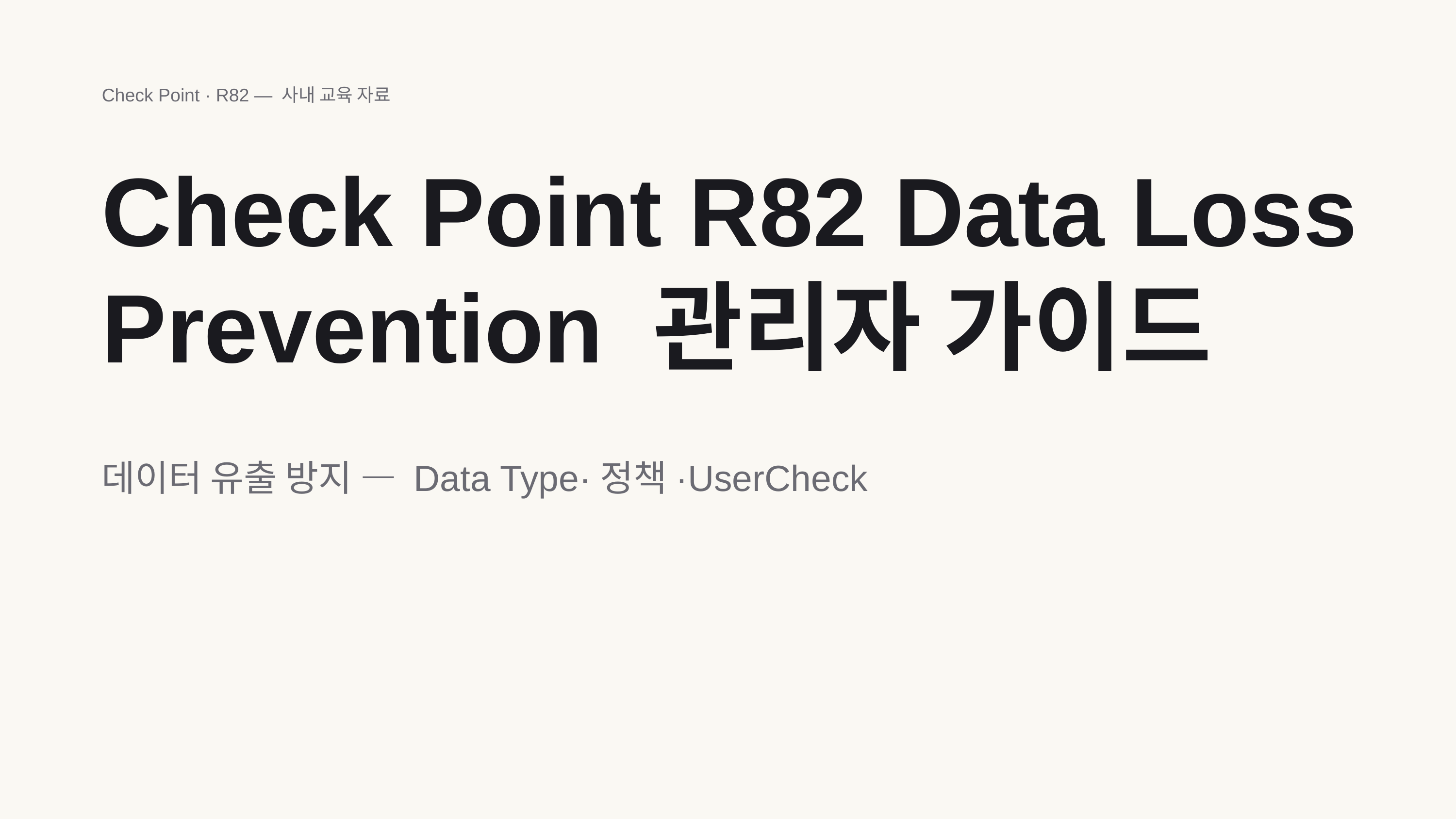

Check Point · R82 — 사내 교육 자료
Check Point R82 Data Loss Prevention 관리자 가이드
데이터 유출 방지 — Data Type·정책·UserCheck